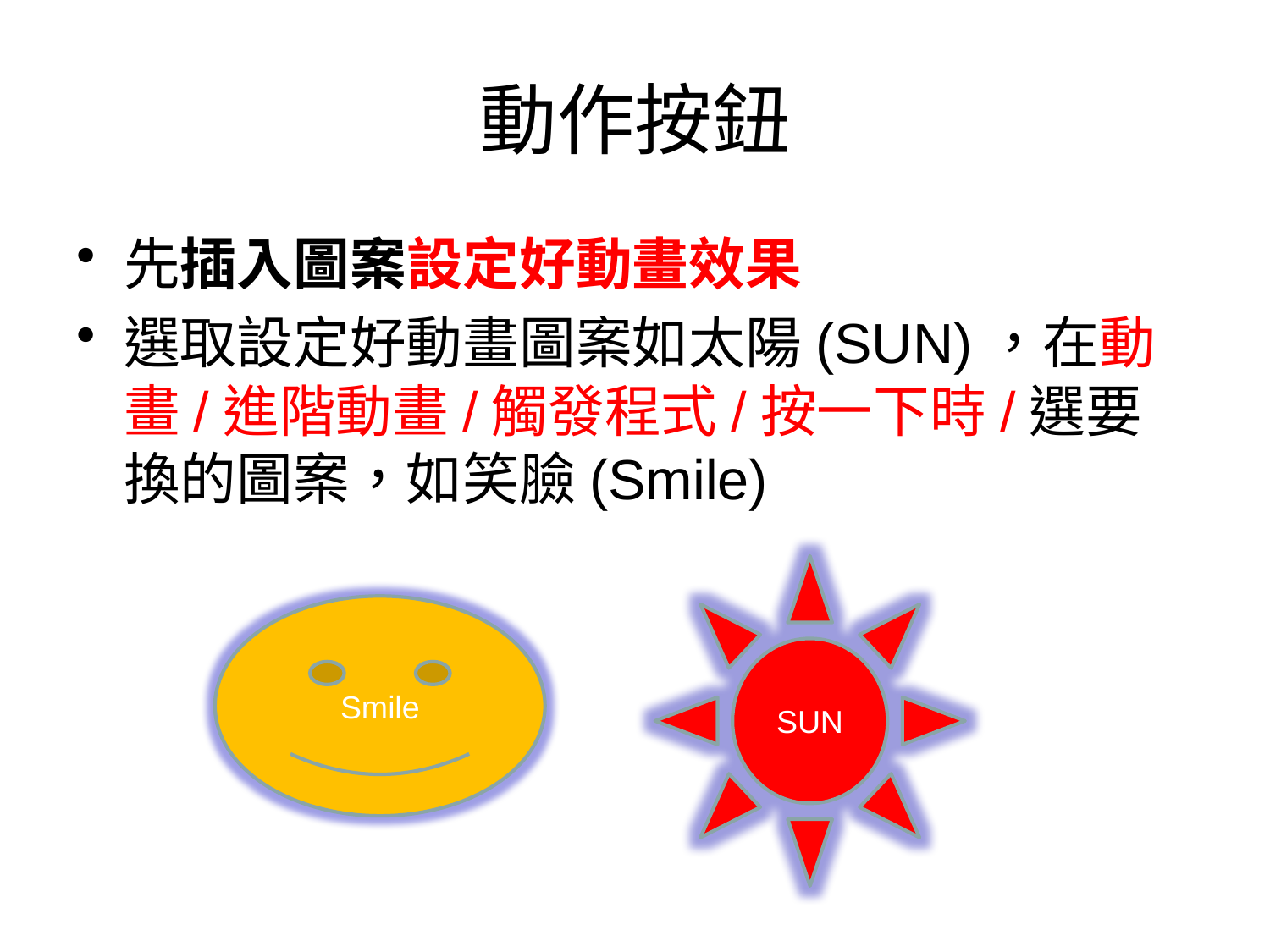

# 動作按鈕
先插入圖案設定好動畫效果
選取設定好動畫圖案如太陽(SUN)，在動畫/進階動畫/觸發程式/按一下時/選要換的圖案，如笑臉(Smile)

SUN
Smile